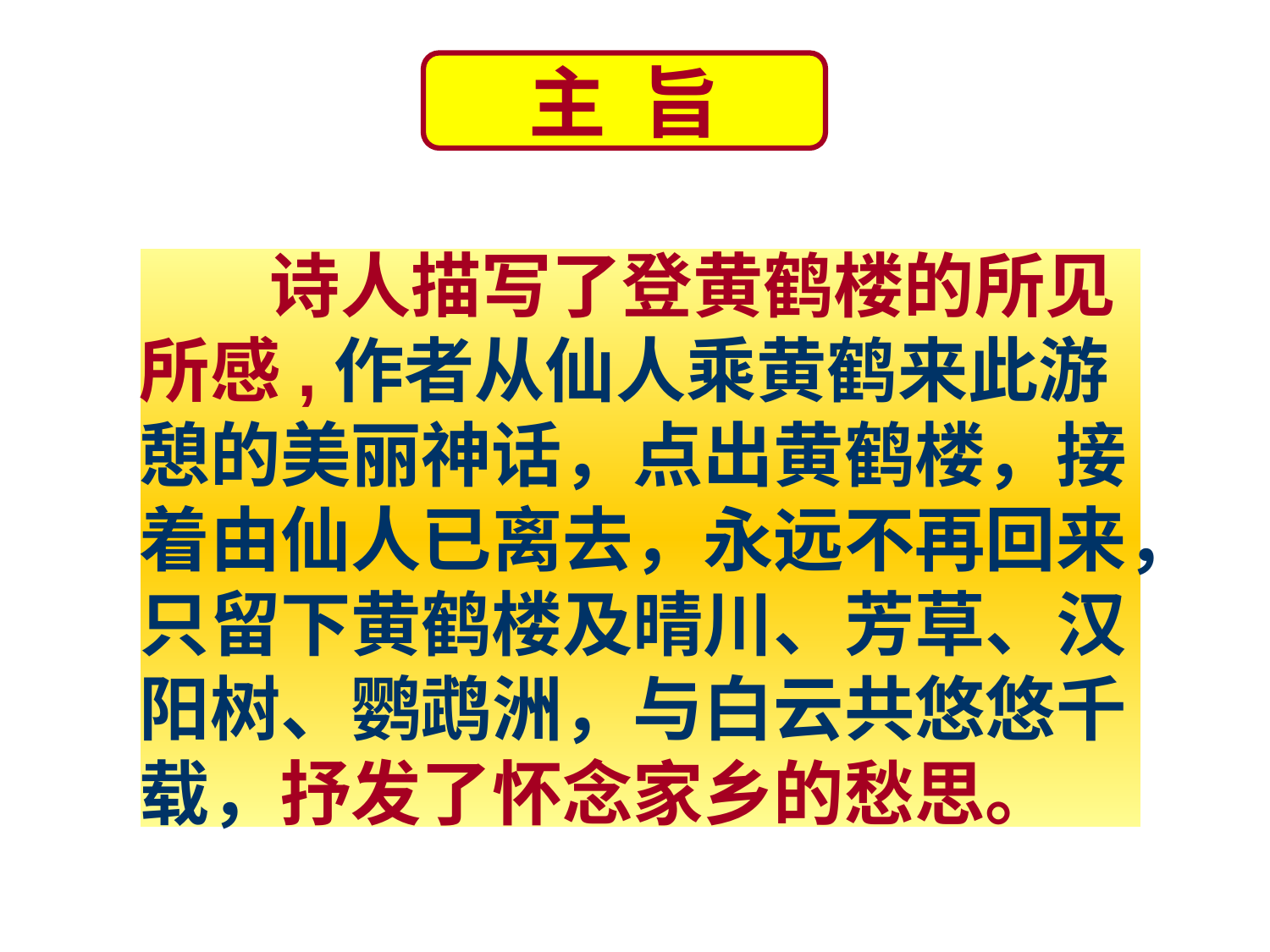

主  旨
        诗人描写了登黄鹤楼的所见所感,作者从仙人乘黄鹤来此游憩的美丽神话，点出黄鹤楼，接着由仙人已离去，永远不再回来，只留下黄鹤楼及晴川、芳草、汉阳树、鹦鹉洲，与白云共悠悠千载，抒发了怀念家乡的愁思。